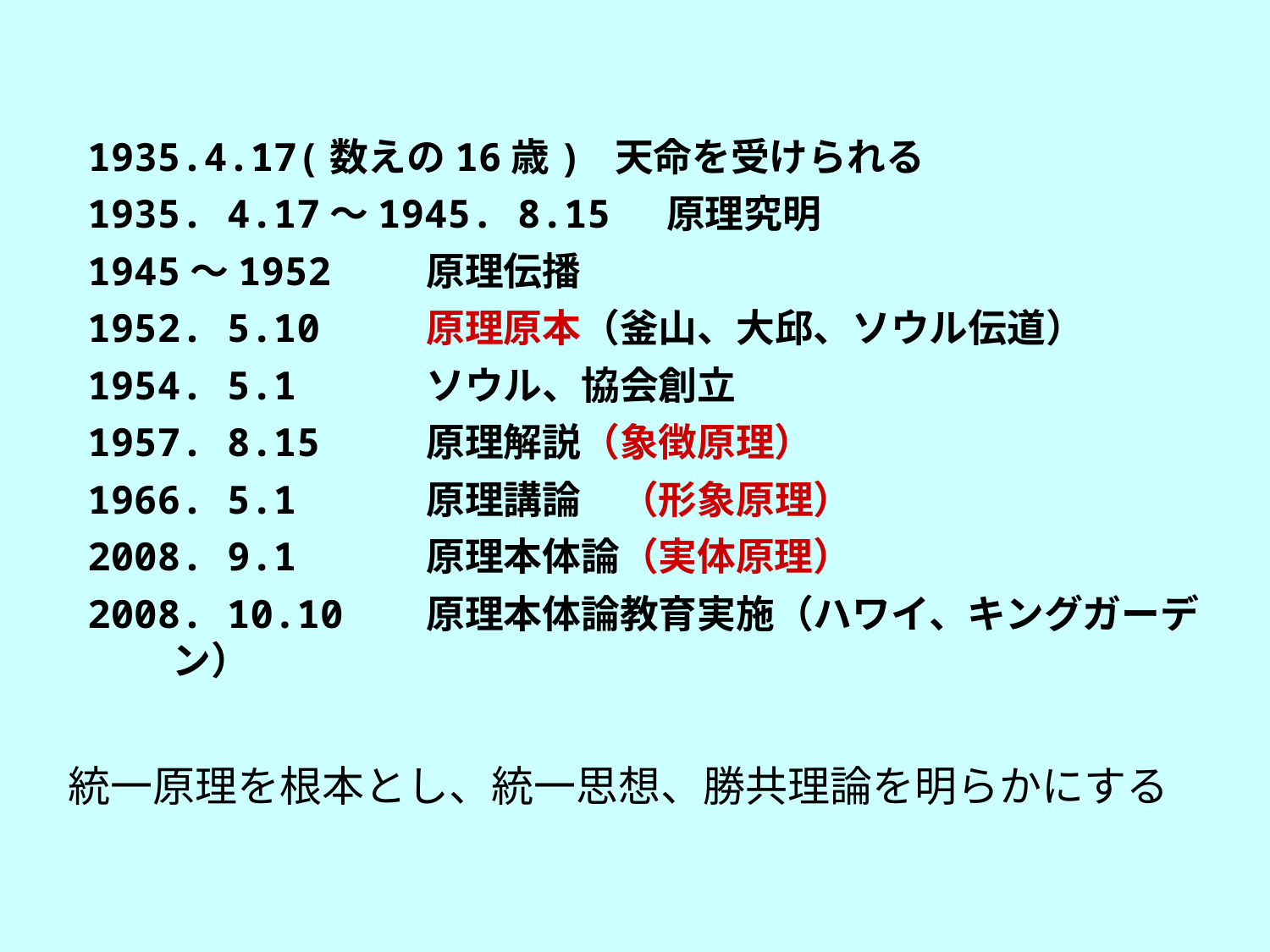

.4.17(数えの16歳) 天命を受けられる
1935. 4.17～1945. 8.15  原理究明
1945～1952	原理伝播
1952. 5.10	原理原本（釜山、大邱、ソウル伝道）
1954. 5.1 	ソウル、協会創立
1957. 8.15 	原理解説（象徴原理）
1966. 5.1  	原理講論　（形象原理）
2008. 9.1  	原理本体論（実体原理）
2008. 10.10	原理本体論教育実施（ハワイ、キングガーデン）
統一原理を根本とし、統一思想、勝共理論を明らかにする